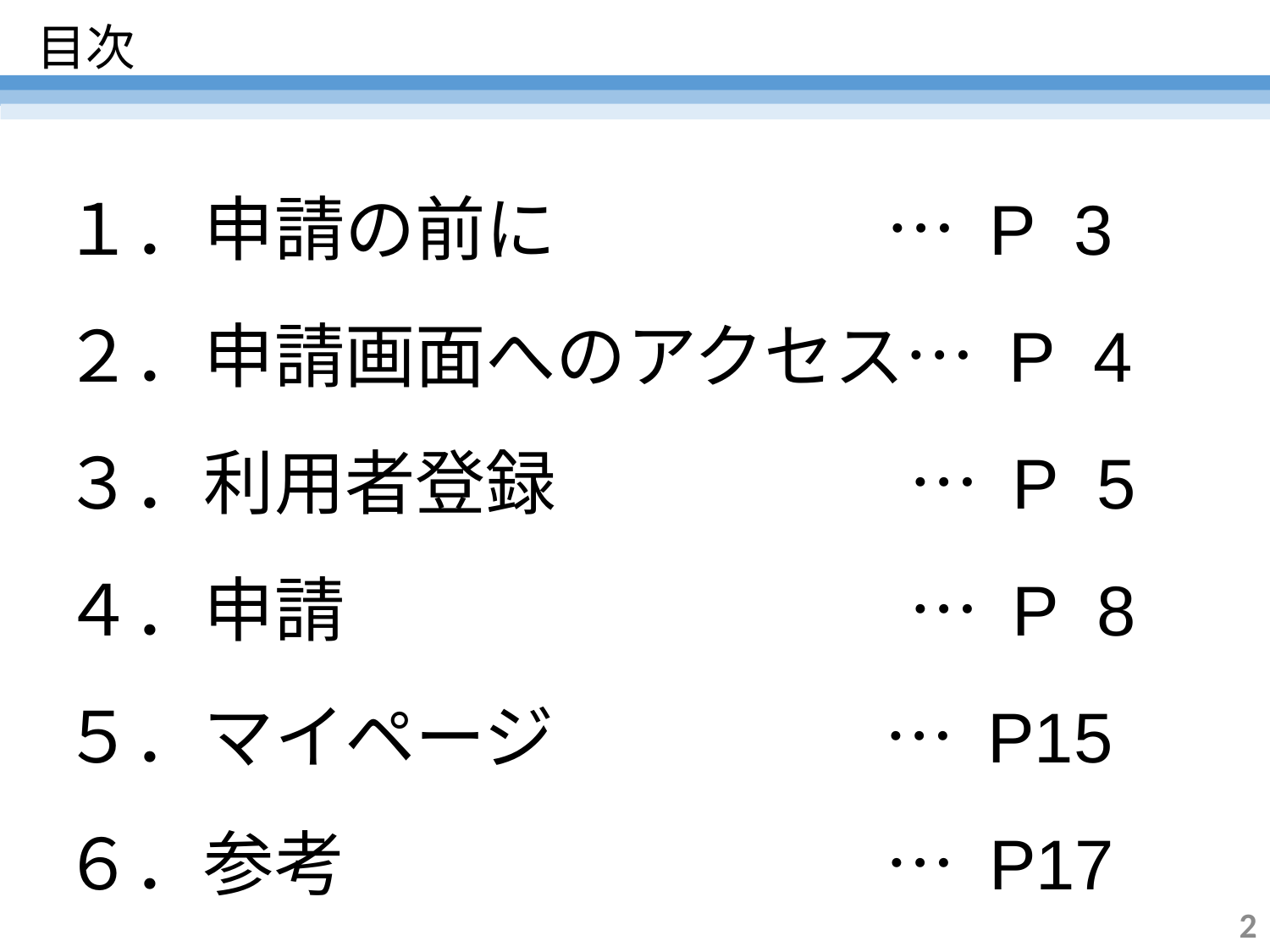

目次

１．申請の前に　　　　   … P  3
２．申請画面へのアクセス… P  4
３．利用者登録　　　　　… P  5
４．申請　　　　　　　　… P  8
５．マイページ　　　　   … P15
６．参考　　 　　　　　  … P17
2